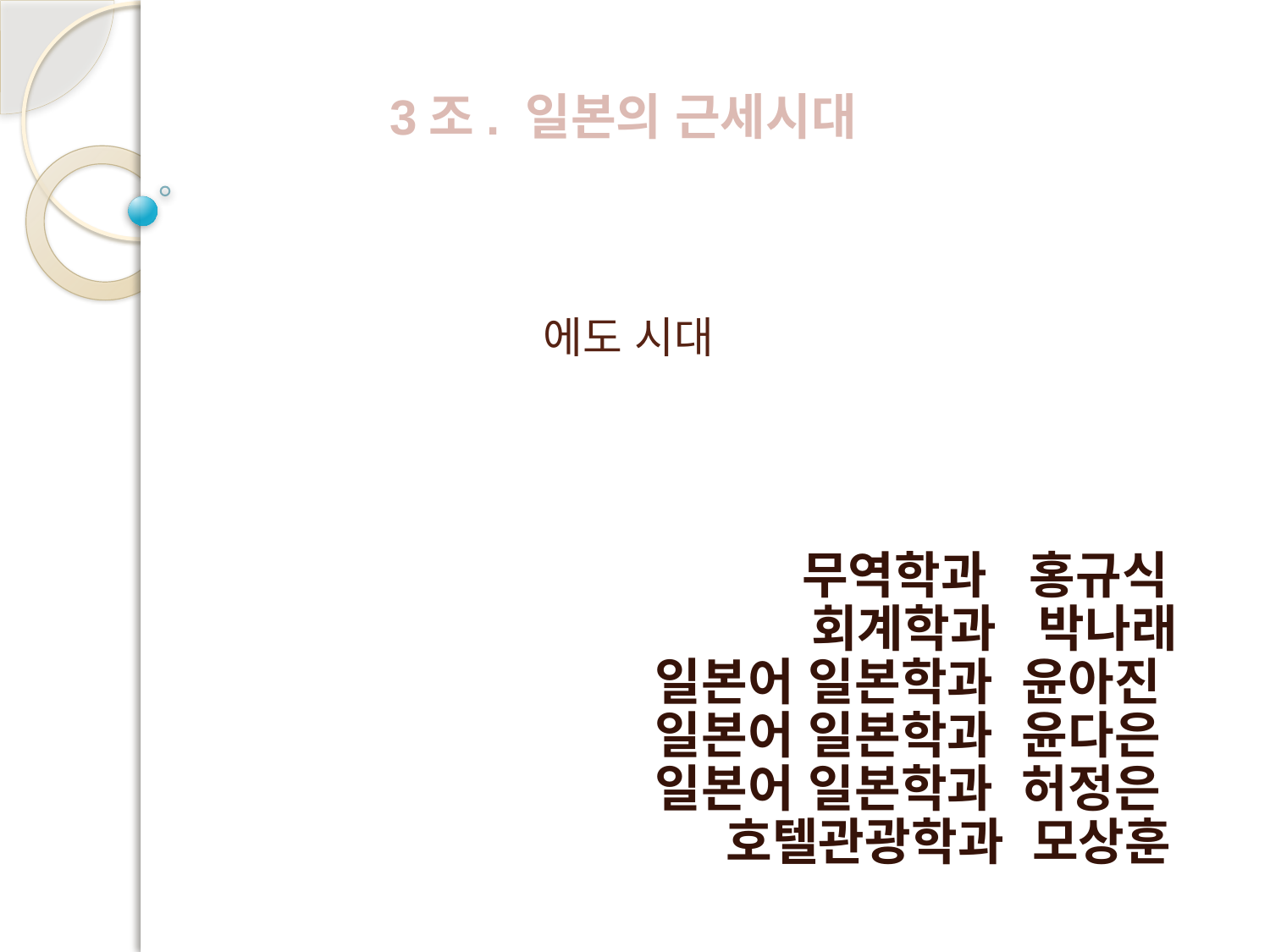

3조. 일본의 근세시대
# 에도 시대
                      무역학과   홍규식
                      회계학과   박나래
           일본어 일본학과  윤아진
           일본어 일본학과  윤다은
           일본어 일본학과  허정은
                호텔관광학과  모상훈